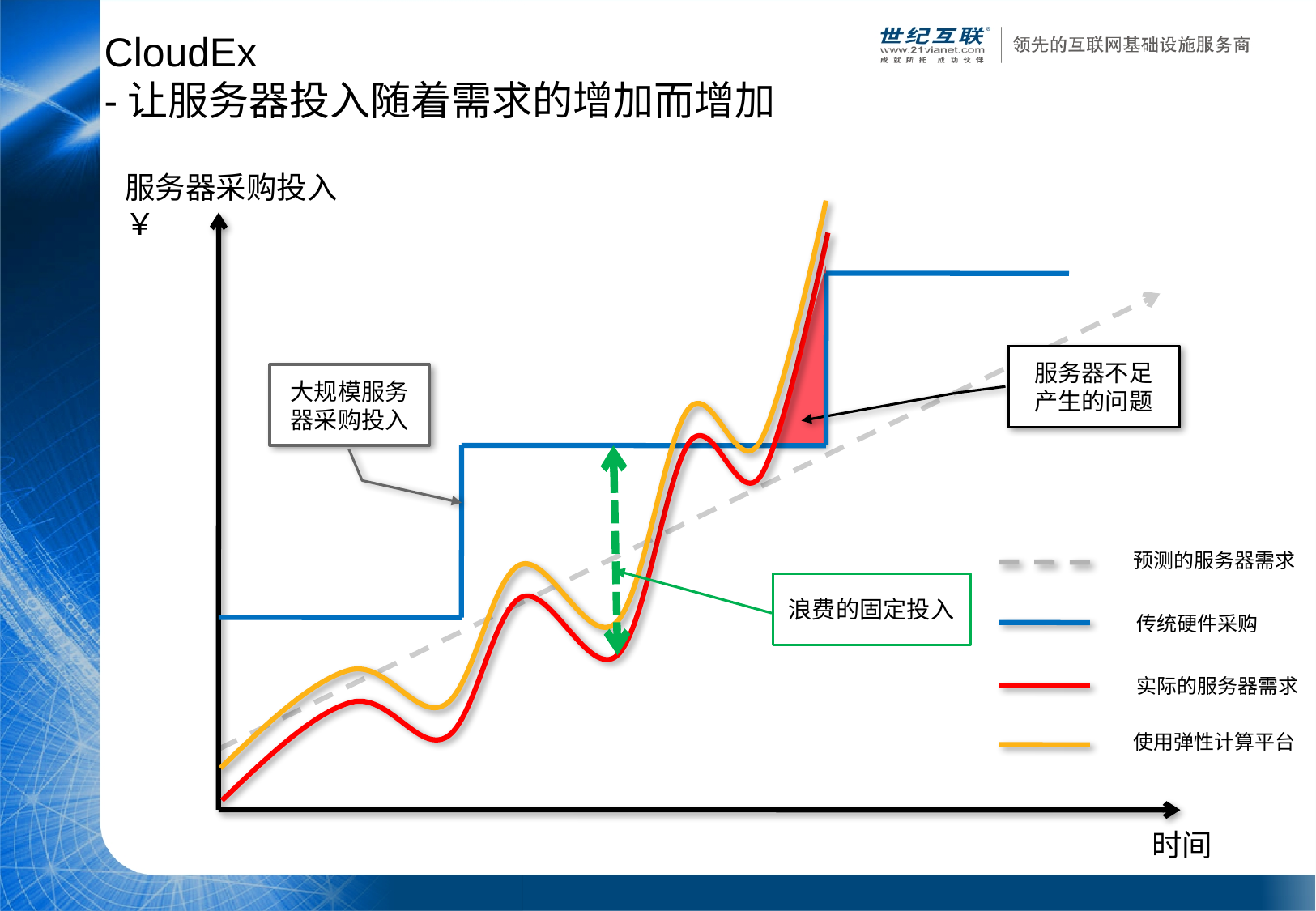

CloudEx
-让服务器投入随着需求的增加而增加
服务器采购投入
￥

服务器不足
产生的问题
大规模服务器采购投入
浪费的固定投入
预测的服务器需求
传统硬件采购
实际的服务器需求
使用弹性计算平台
时间